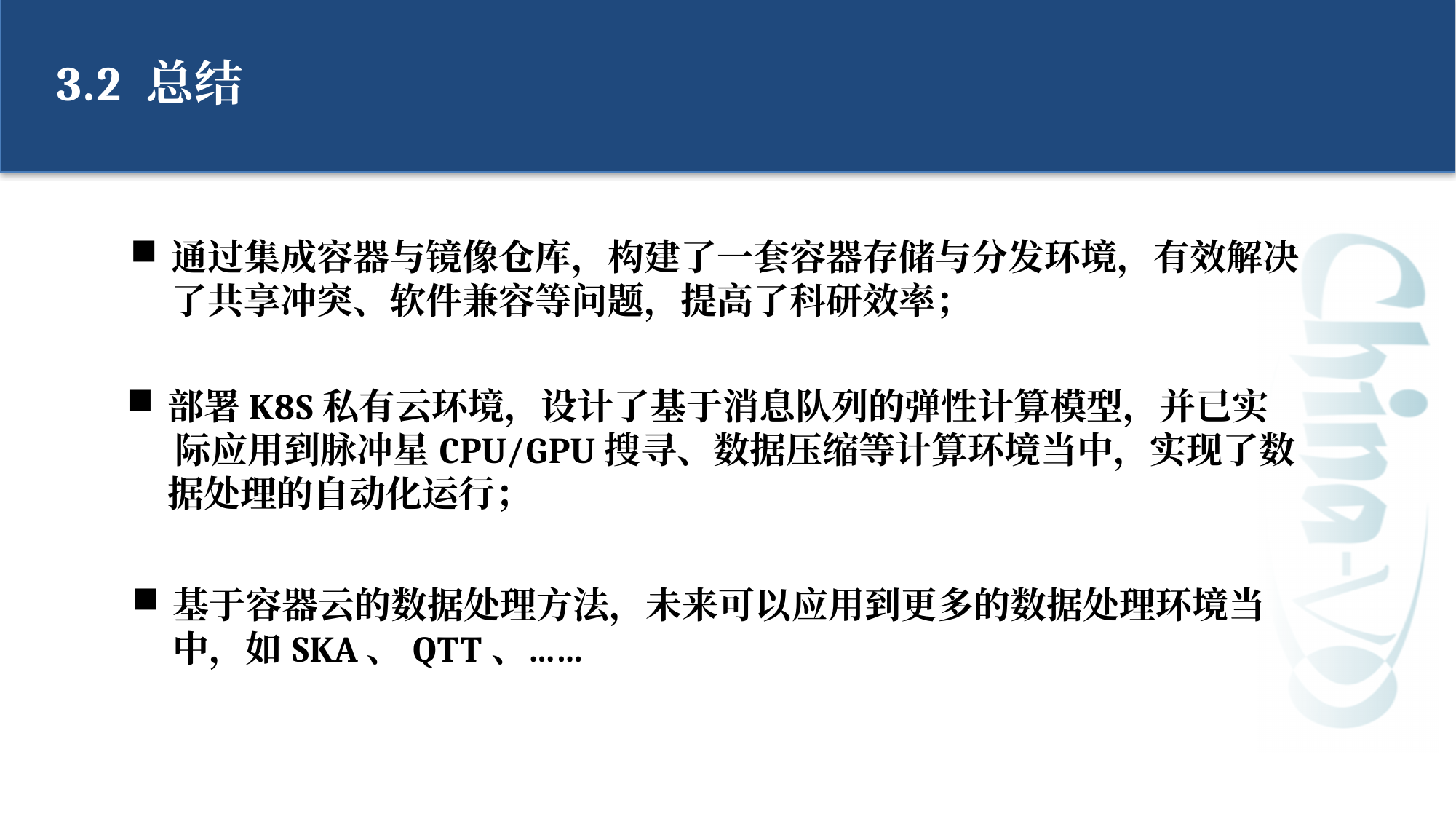

3.2 总结
通过集成容器与镜像仓库，构建了一套容器存储与分发环境，有效解决了共享冲突、软件兼容等问题，提高了科研效率；
部署K8S私有云环境，设计了基于消息队列的弹性计算模型，并已实
     际应用到脉冲星CPU/GPU搜寻、数据压缩等计算环境当中，实现了数
    据处理的自动化运行；
基于容器云的数据处理方法，未来可以应用到更多的数据处理环境当中，如SKA、QTT、……